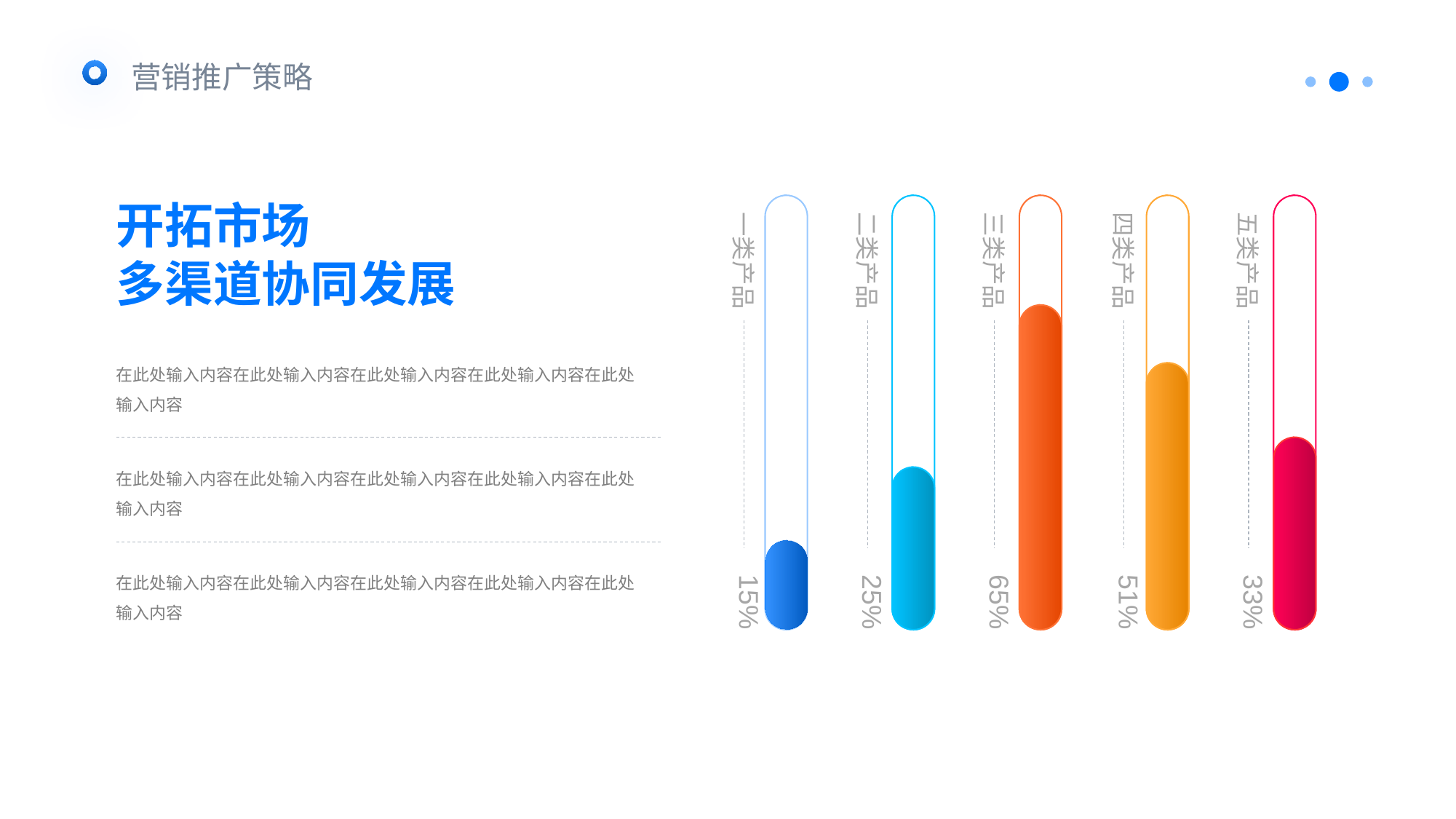

营销推广策略
开拓市场
多渠道协同发展
一类产品
15%
二类产品
25%
三类产品
65%
四类产品
51%
五类产品
33%

在此处输入内容在此处输入内容在此处输入内容在此处输入内容在此处输入内容
在此处输入内容在此处输入内容在此处输入内容在此处输入内容在此处输入内容
在此处输入内容在此处输入内容在此处输入内容在此处输入内容在此处输入内容